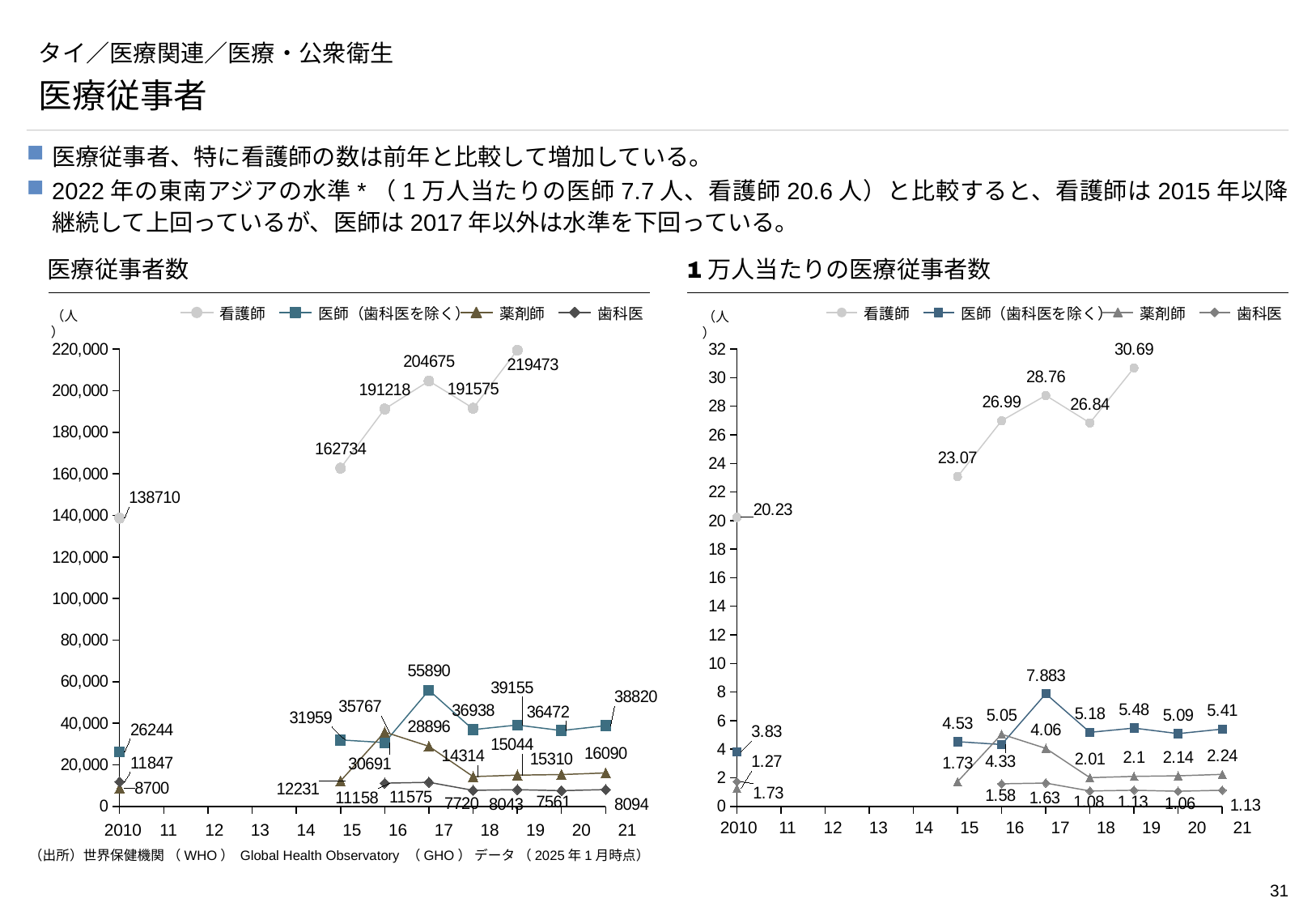

# タイ／医療関連／医療・公衆衛生
医療従事者
医療従事者、特に看護師の数は前年と比較して増加している。
2022年の東南アジアの水準*（1万人当たりの医師7.7人、看護師20.6人）と比較すると、看護師は2015年以降継続して上回っているが、医師は2017年以外は水準を下回っている。
医療従事者数
1万人当たりの医療従事者数
看護師
医師（歯科医を除く）
薬剤師
歯科医
看護師
医師（歯科医を除く）
薬剤師
歯科医

（人）
（人）

### Chart

| Category |  |  |  |  |
|---|---|---|---|---|

### Chart

| Category |  |  |  |  |
|---|---|---|---|---|
2010
11
12
13
14
15
16
17
18
19
20
21
2010
11
12
13
14
15
16
17
18
19
20
21
（出所）世界保健機関 （WHO） Global Health Observatory （GHO） データ （2025年1月時点）